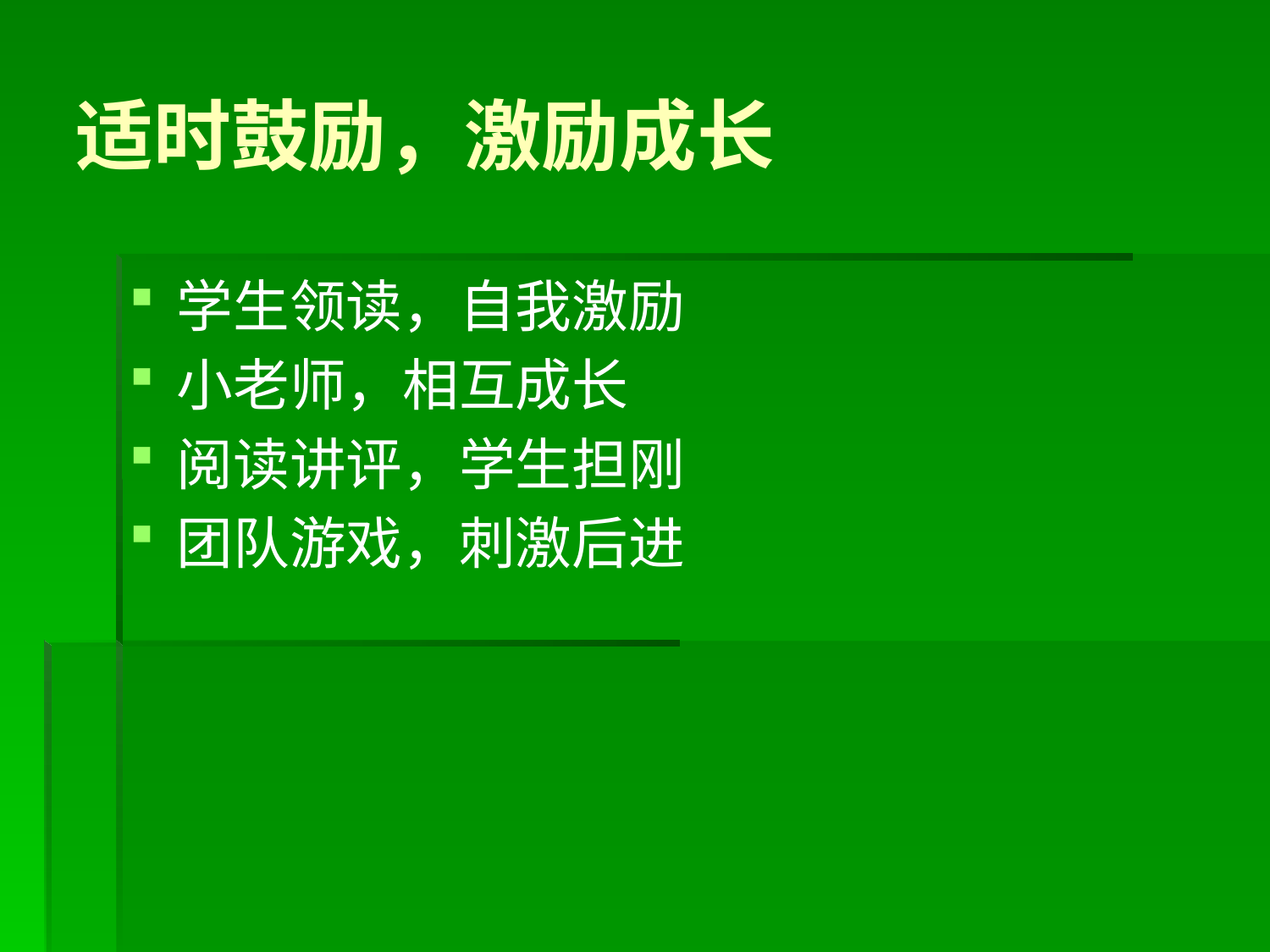

# 适时鼓励，激励成长
学生领读，自我激励
小老师，相互成长
阅读讲评，学生担刚
团队游戏，刺激后进